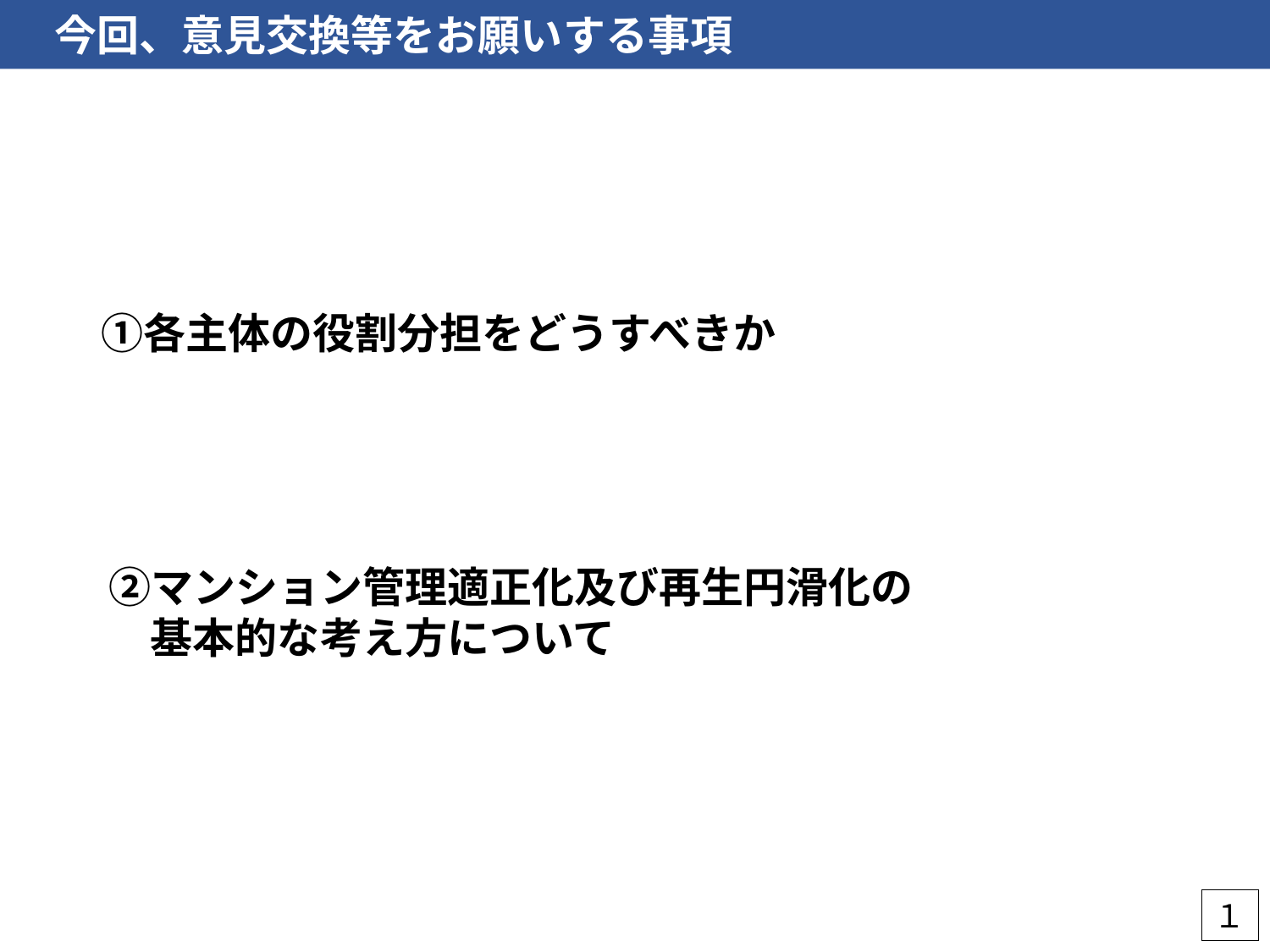

今回、意見交換等をお願いする事項

　①各主体の役割分担をどうすべきか

　②マンション管理適正化及び再生円滑化の
　　基本的な考え方について

１